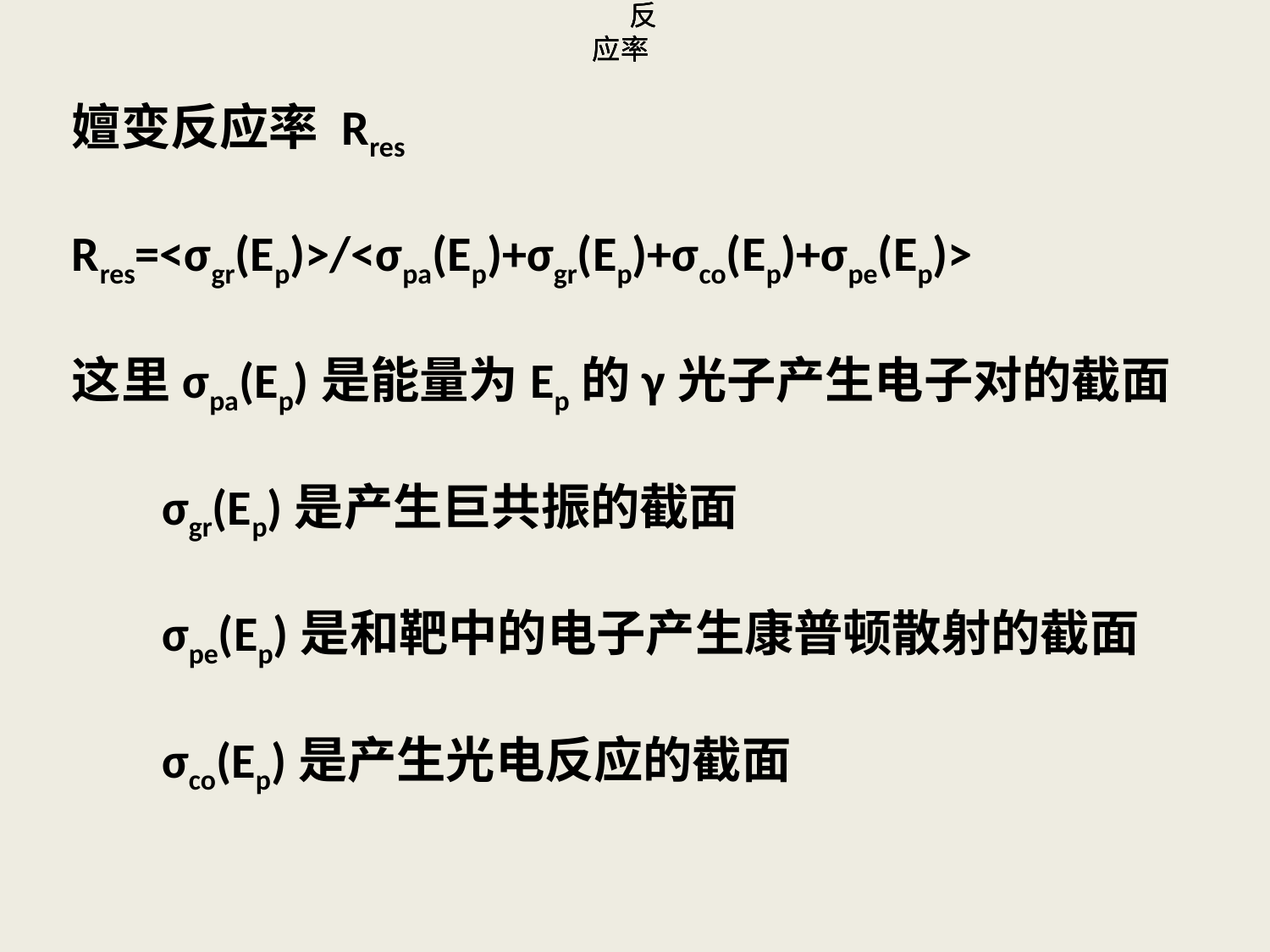

反应率
反应率
反应率
嬗变反应率 Rres

Rres=<σgr(Ep)>/<σpa(Ep)+σgr(Ep)+σco(Ep)+σpe(Ep)>

这里σpa(Ep)是能量为Ep的γ光子产生电子对的截面

        σgr(Ep)是产生巨共振的截面

        σpe(Ep)是和靶中的电子产生康普顿散射的截面

        σco(Ep)是产生光电反应的截面